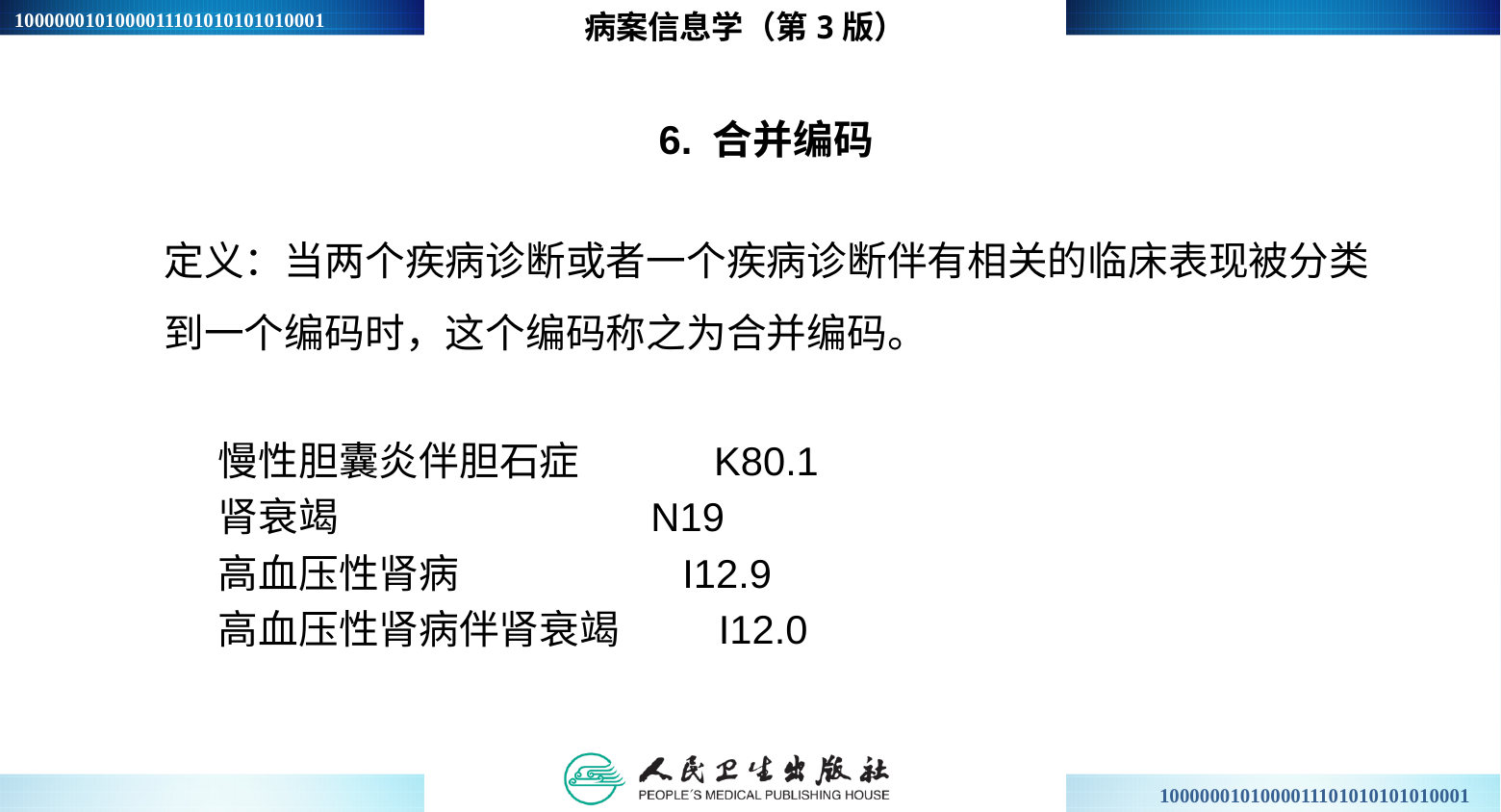

病案信息学（第3版）
# 6. 合并编码
定义：当两个疾病诊断或者一个疾病诊断伴有相关的临床表现被分类
到一个编码时，这个编码称之为合并编码。

     慢性胆囊炎伴胆石症              K80.1
     肾衰竭                                  N19
     高血压性肾病                        I12.9
     高血压性肾病伴肾衰竭          I12.0